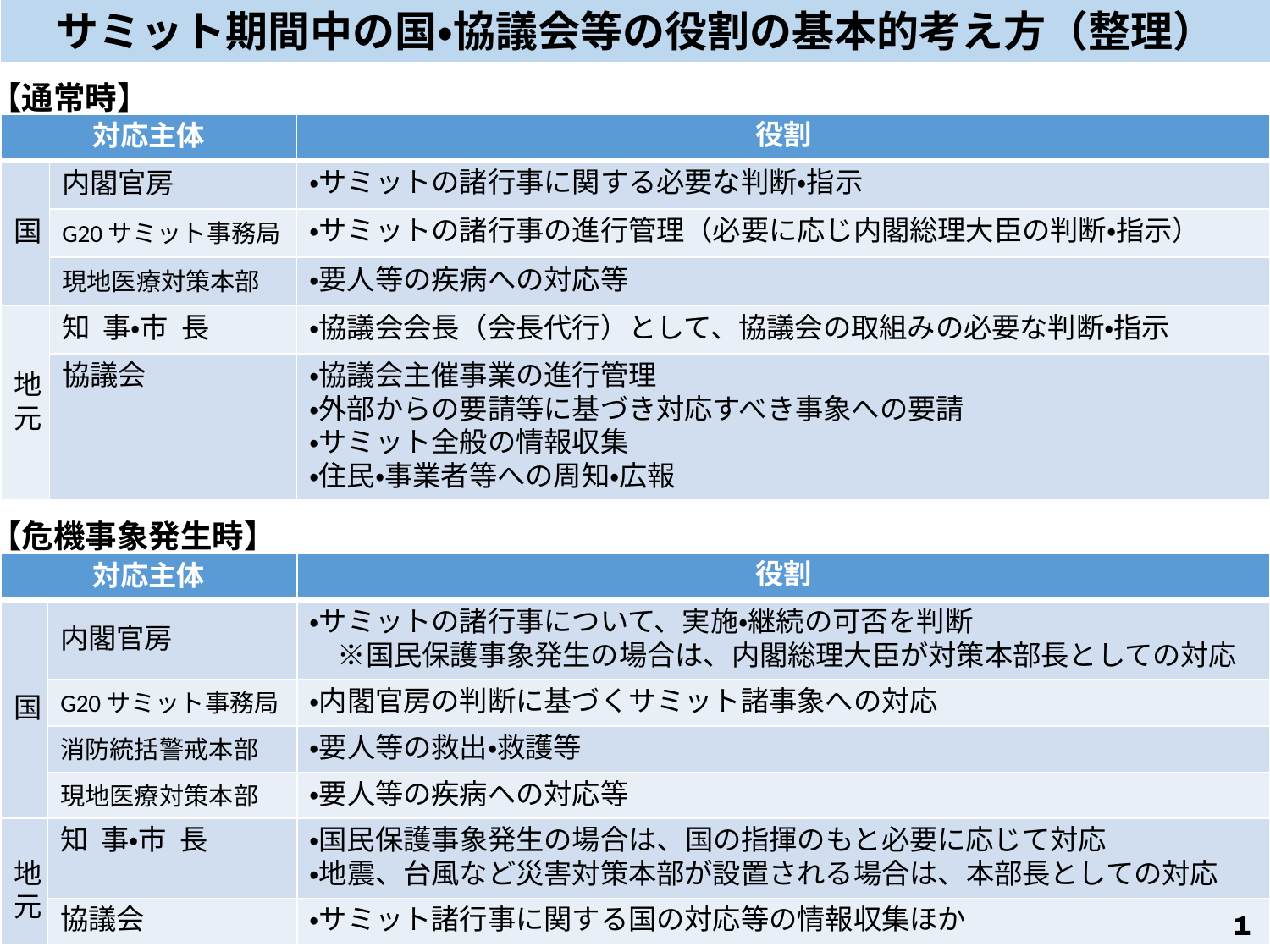

サミット期間中の国・協議会等の役割の基本的考え方（整理）
【通常時】
| 対応主体 |  | 役割 |
| --- | --- | --- |
| 国 | 内閣官房 | ・サミットの諸行事に関する必要な判断・指示 |
|  | G20サミット事務局 | ・サミットの諸行事の進行管理（必要に応じ内閣総理大臣の判断・指示） |
|  | 現地医療対策本部 | ・要人等の疾病への対応等 |
| 地元 | 知 事・市 長 | ・協議会会長（会長代行）として、協議会の取組みの必要な判断・指示 |
|  | 協議会 | ・協議会主催事業の進行管理 ・外部からの要請等に基づき対応すべき事象への要請 ・サミット全般の情報収集 ・住民・事業者等への周知・広報 |
【危機事象発生時】
| 対応主体 |  | 役割 |
| --- | --- | --- |
| 国 | 内閣官房 | ・サミットの諸行事について、実施・継続の可否を判断 　※国民保護事象発生の場合は、内閣総理大臣が対策本部長としての対応 |
|  | G20サミット事務局 | ・内閣官房の判断に基づくサミット諸事象への対応 |
|  | 消防統括警戒本部 | ・要人等の救出・救護等 |
|  | 現地医療対策本部 | ・要人等の疾病への対応等 |
| 地元 | 知 事・市 長 | ・国民保護事象発生の場合は、国の指揮のもと必要に応じて対応 ・地震、台風など災害対策本部が設置される場合は、本部長としての対応 |
|  | 協議会 | ・サミット諸行事に関する国の対応等の情報収集ほか |
1